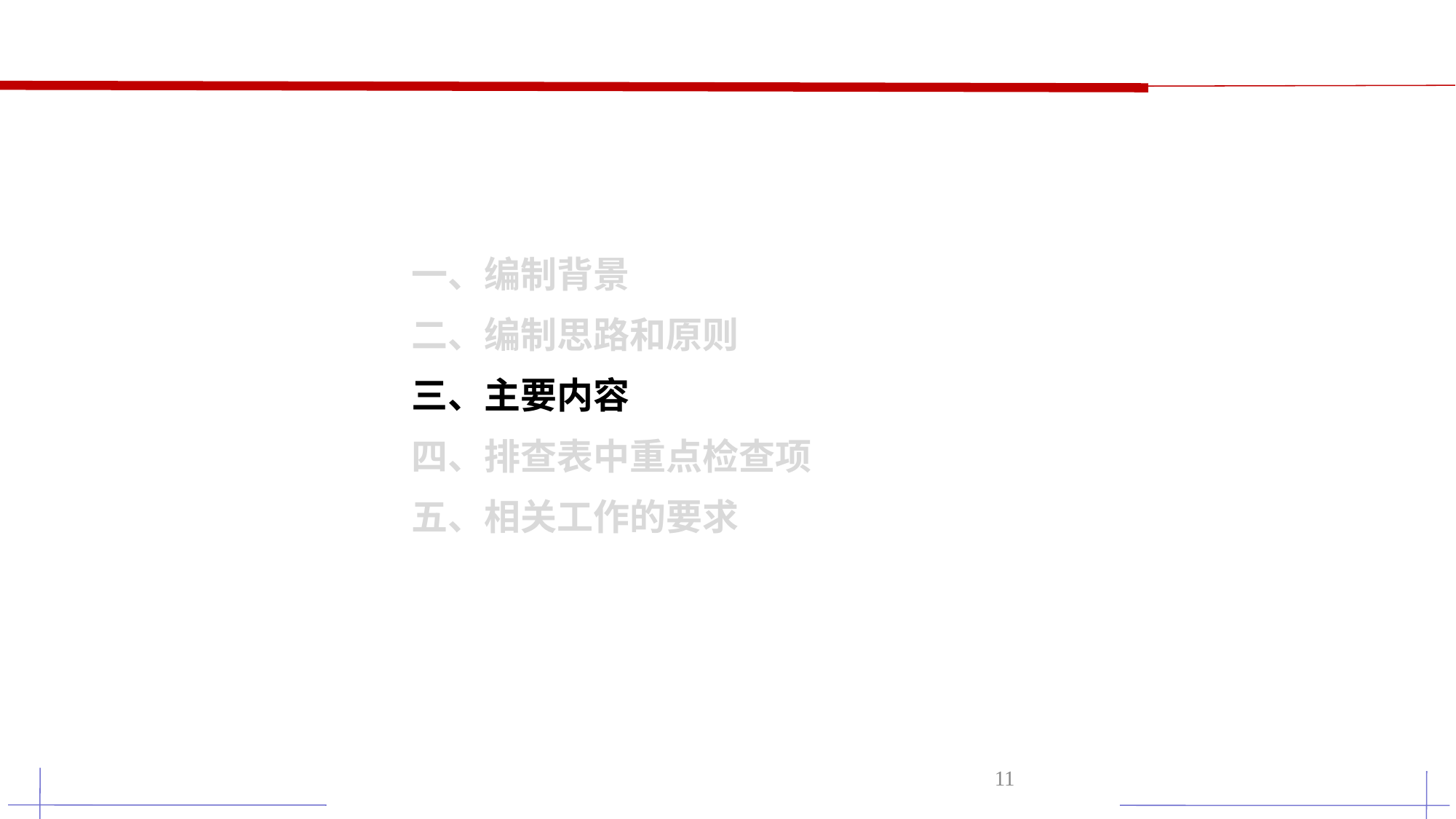

一、编制背景
二、编制思路和原则
三、主要内容
四、排查表中重点检查项
五、相关工作的要求
11